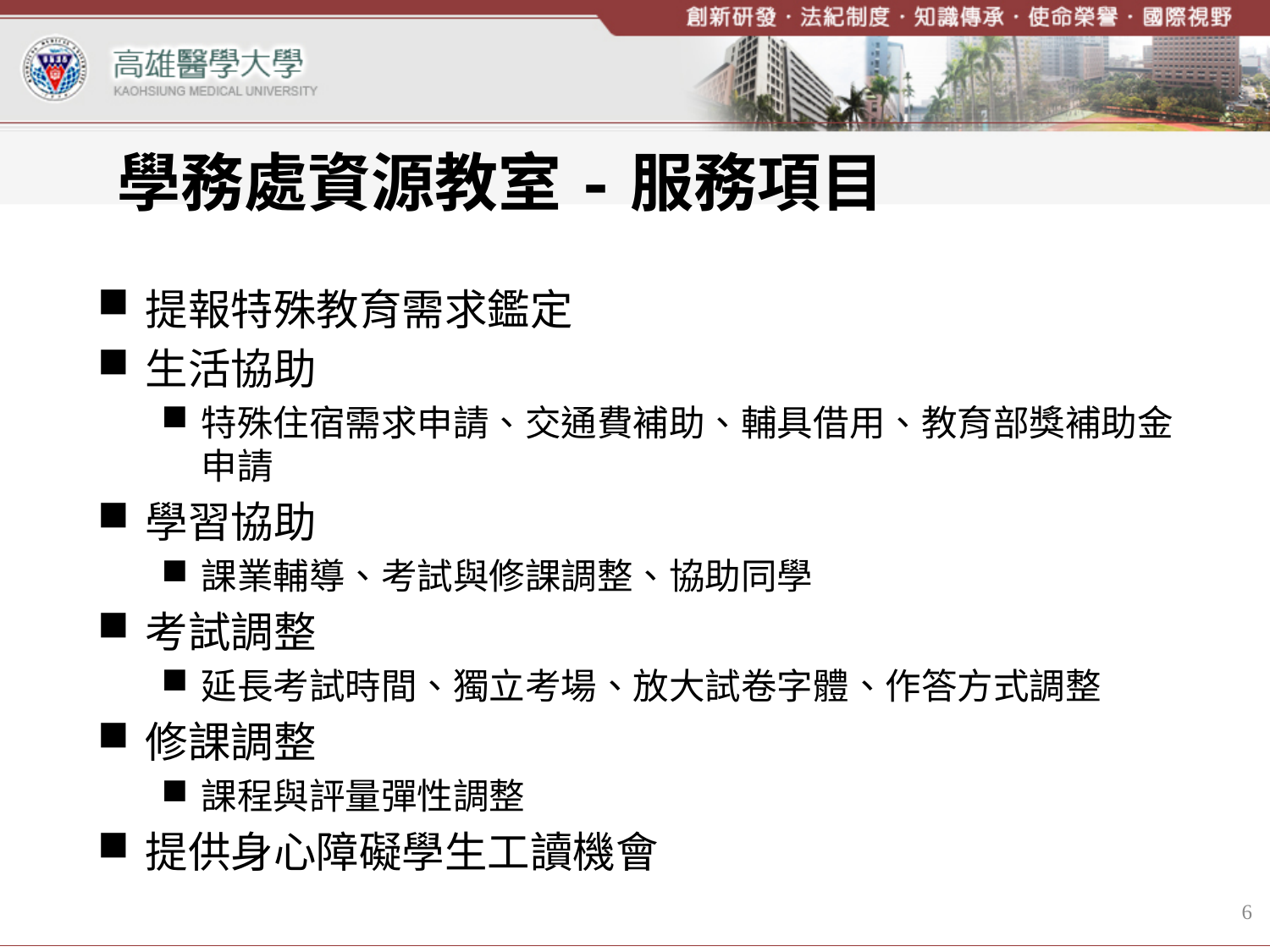

# 學務處資源教室-服務項目
提報特殊教育需求鑑定
生活協助
特殊住宿需求申請、交通費補助、輔具借用、教育部獎補助金申請
學習協助
課業輔導、考試與修課調整、協助同學
考試調整
延長考試時間、獨立考場、放大試卷字體、作答方式調整
修課調整
課程與評量彈性調整
提供身心障礙學生工讀機會

6